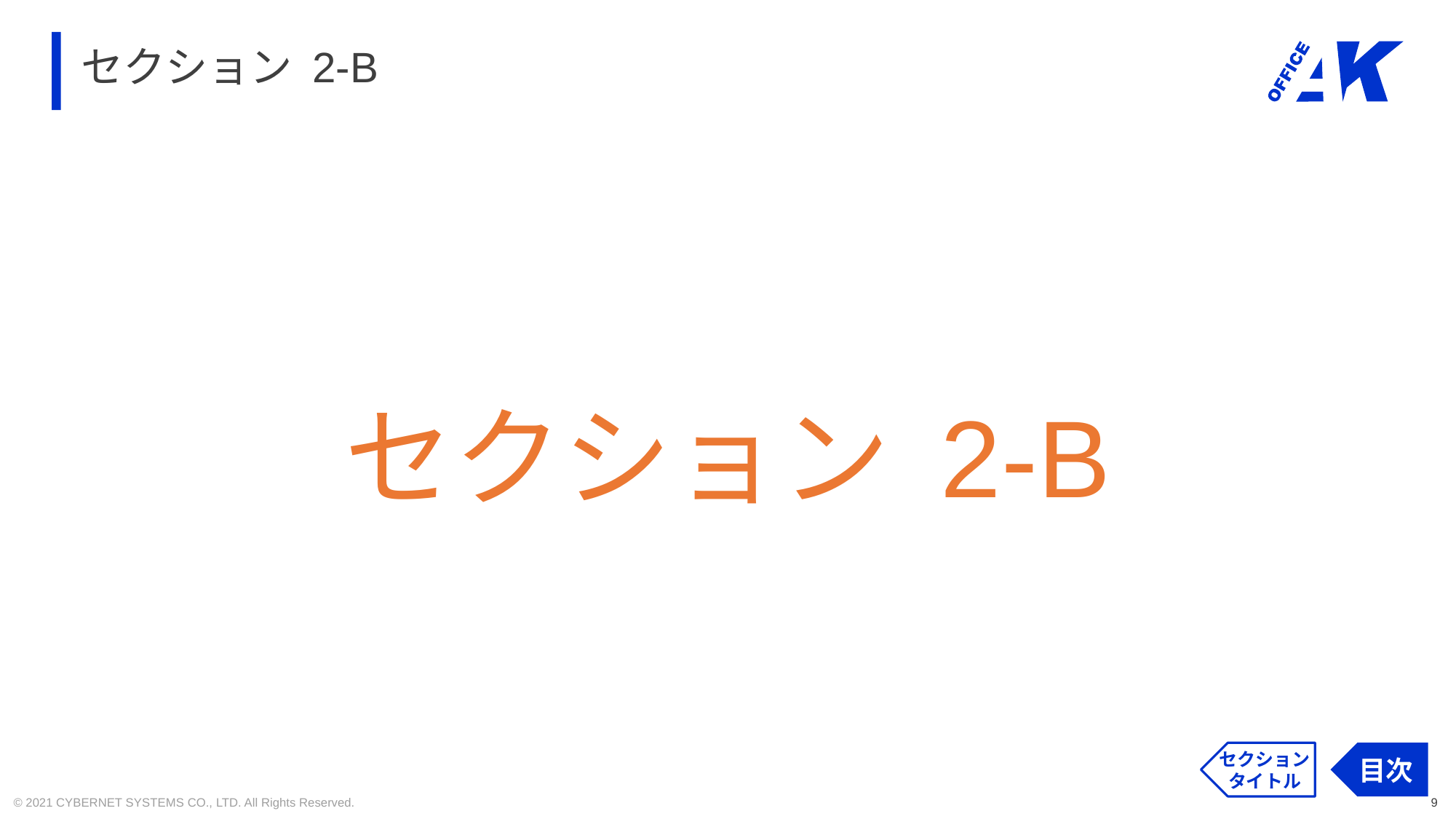

# セクション 2-B
セクション 2-B
セクション
タイトル
目次